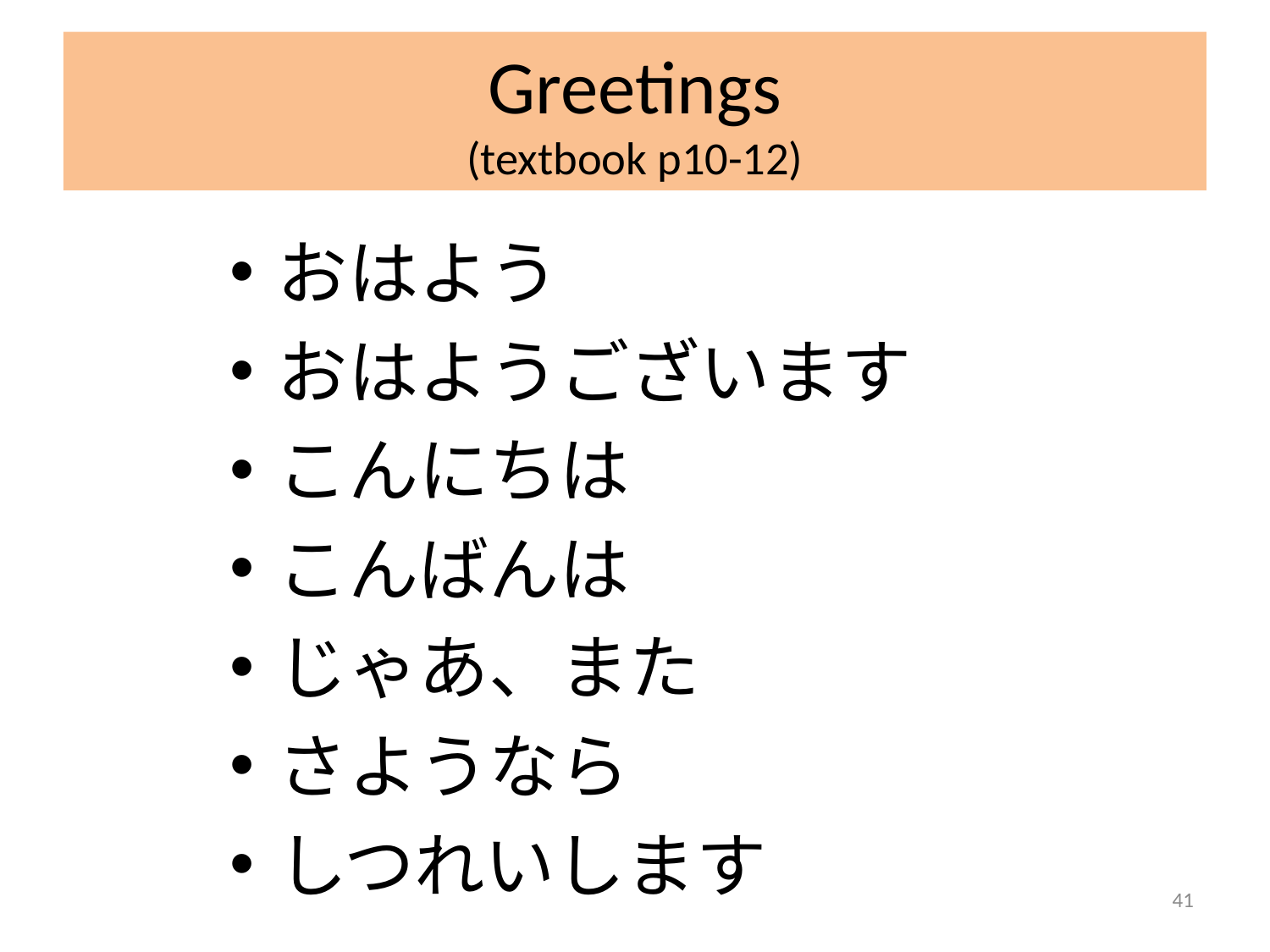

Greetings
(textbook p10-12)
おはよう
おはようございます
こんにちは
こんばんは
じゃあ、また
さようなら
しつれいします
41